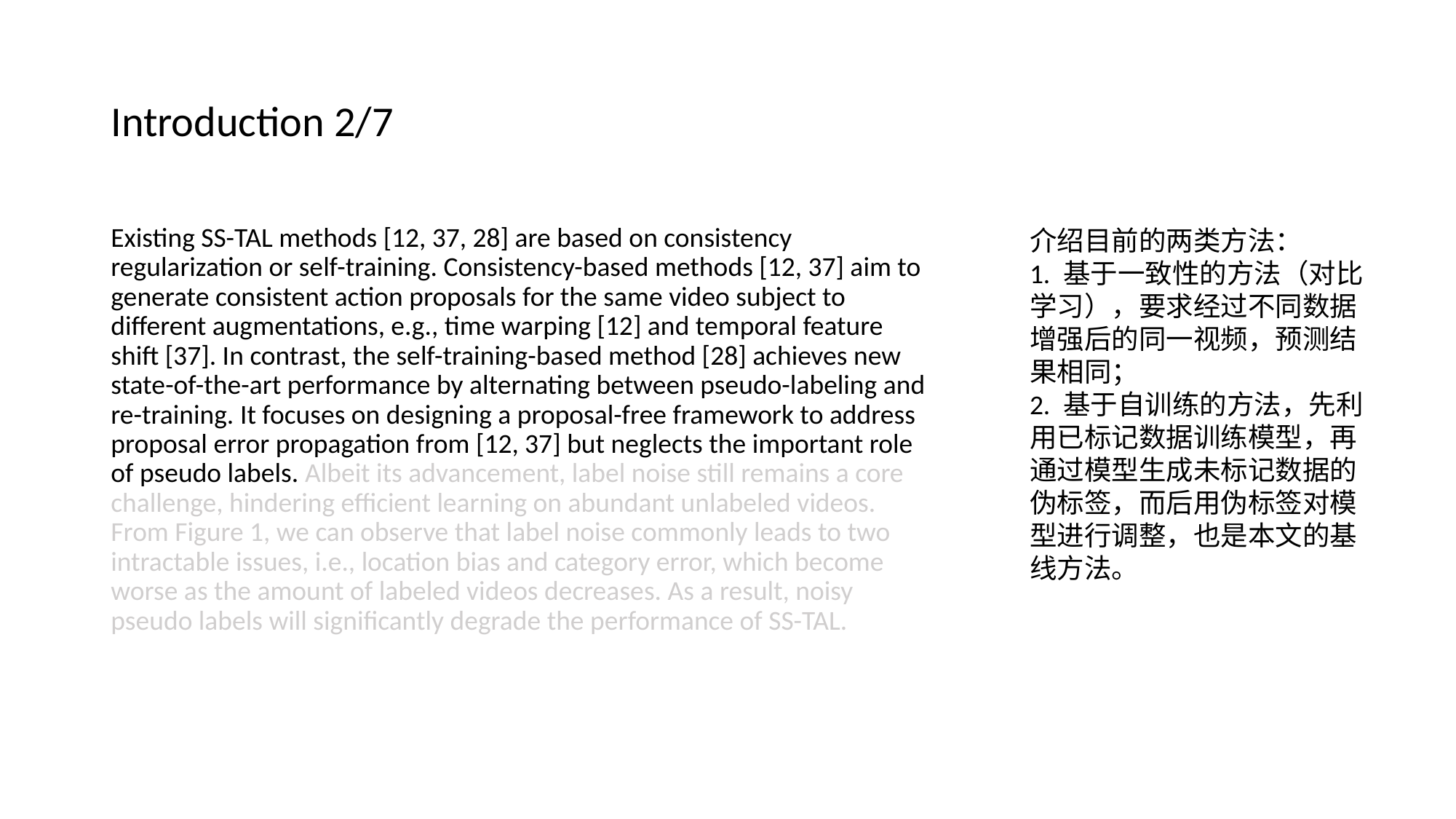

# Introduction 2/7
Existing SS-TAL methods [12, 37, 28] are based on consistency regularization or self-training. Consistency-based methods [12, 37] aim to generate consistent action proposals for the same video subject to different augmentations, e.g., time warping [12] and temporal feature shift [37]. In contrast, the self-training-based method [28] achieves new state-of-the-art performance by alternating between pseudo-labeling and re-training. It focuses on designing a proposal-free framework to address proposal error propagation from [12, 37] but neglects the important role of pseudo labels. Albeit its advancement, label noise still remains a core challenge, hindering efficient learning on abundant unlabeled videos. From Figure 1, we can observe that label noise commonly leads to two intractable issues, i.e., location bias and category error, which become worse as the amount of labeled videos decreases. As a result, noisy pseudo labels will significantly degrade the performance of SS-TAL.
介绍目前的两类方法：
1. 基于一致性的方法（对比学习），要求经过不同数据增强后的同一视频，预测结果相同；
2. 基于自训练的方法，先利用已标记数据训练模型，再通过模型生成未标记数据的伪标签，而后用伪标签对模型进行调整，也是本文的基线方法。